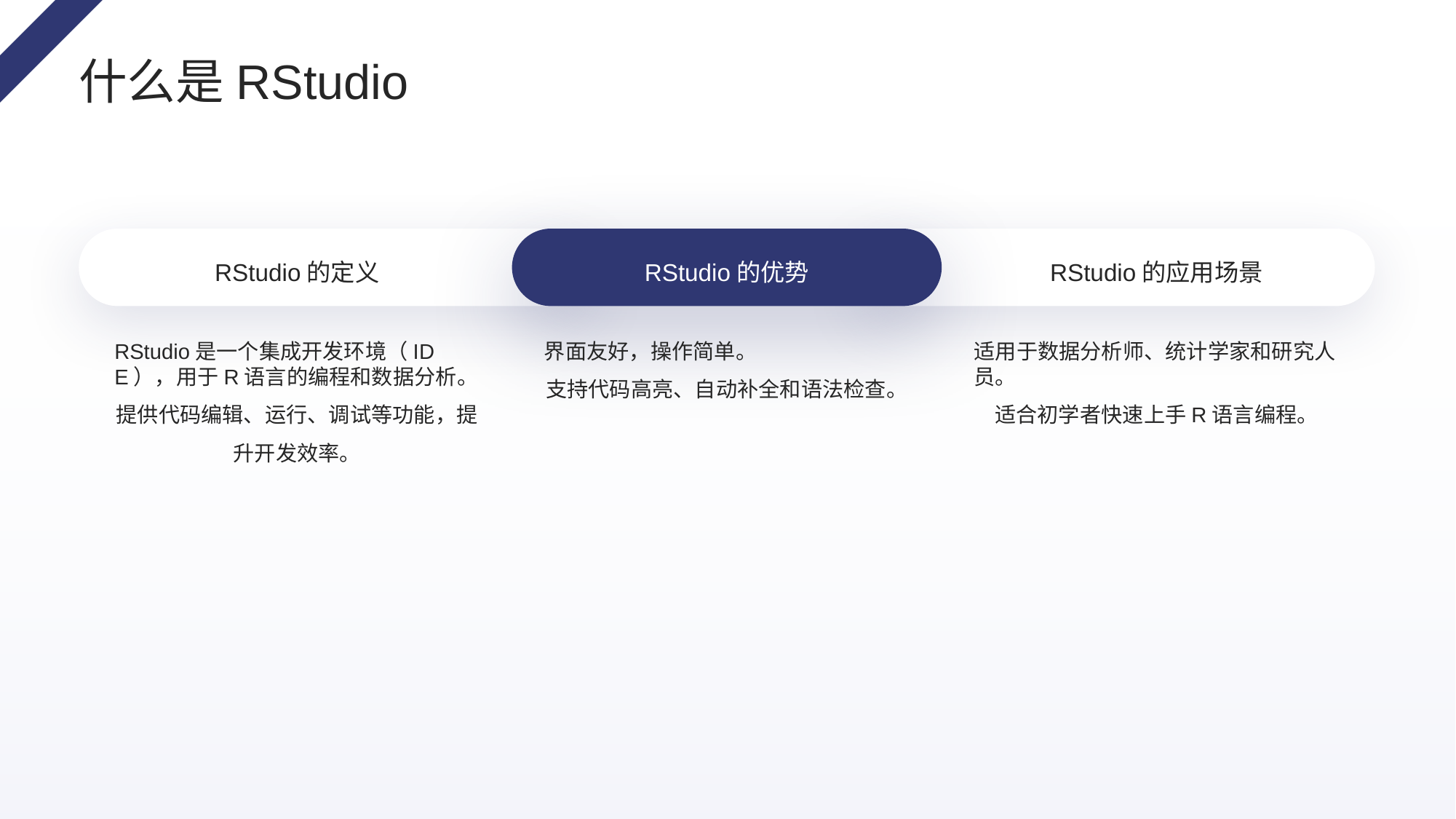

什么是RStudio

RStudio的定义
RStudio的优势
RStudio的应用场景
RStudio是一个集成开发环境（IDE），用于R语言的编程和数据分析。
提供代码编辑、运行、调试等功能，提升开发效率。
界面友好，操作简单。
支持代码高亮、自动补全和语法检查。
适用于数据分析师、统计学家和研究人员。
适合初学者快速上手R语言编程。